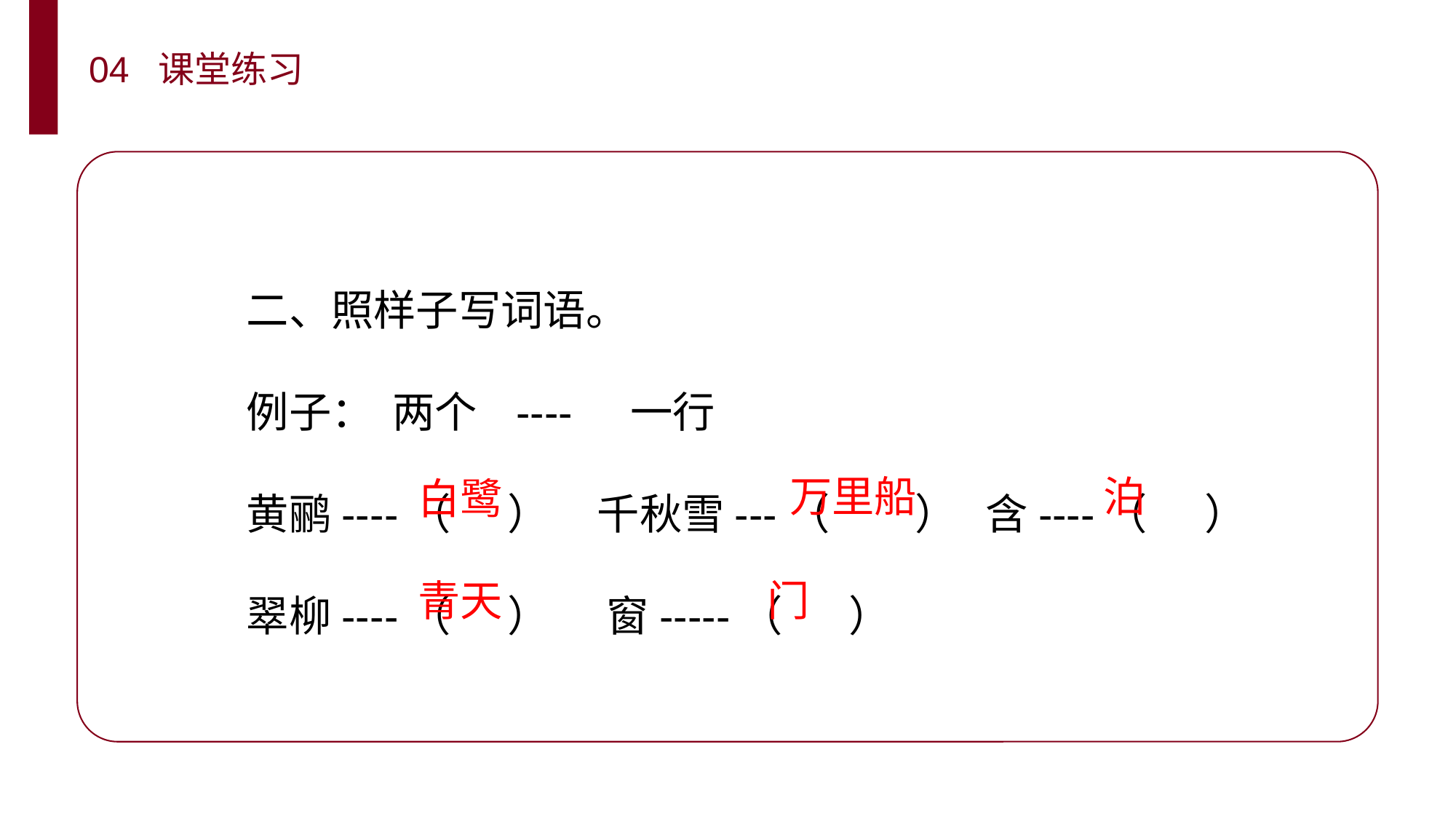

04  课堂练习
 二、照样子写词语。
 例子：  两个   ----    一行
 黄鹂----（      ）     千秋雪---（         ）   含----（      ）
 翠柳----（      ）      窗-----（       ）
万里船
 泊
白鹭
青天
 门